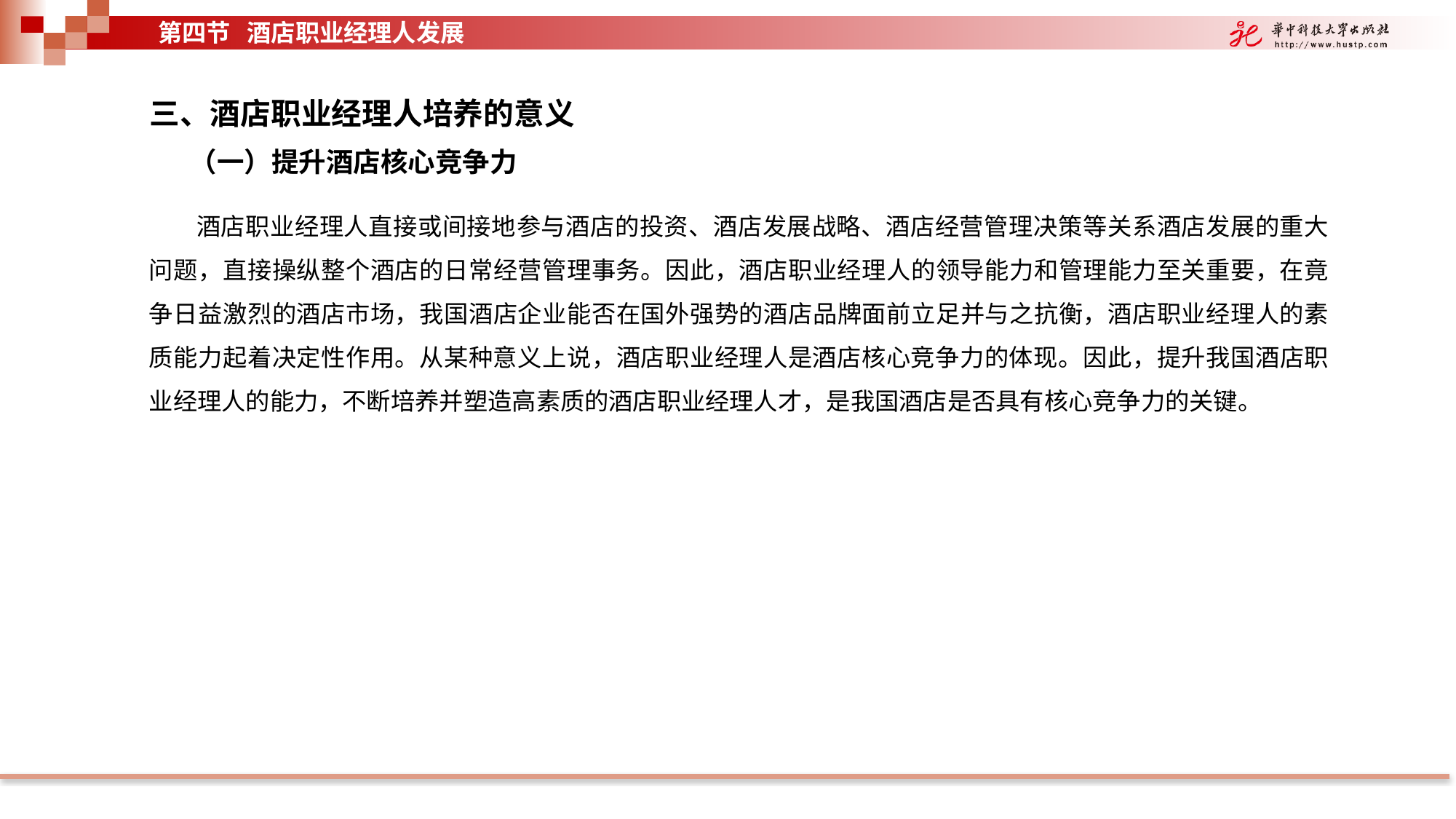

第四节   酒店职业经理人发展
三、酒店职业经理人培养的意义
（一）提升酒店核心竞争力
       酒店职业经理人直接或间接地参与酒店的投资、酒店发展战略、酒店经营管理决策等关系酒店发展的重大问题，直接操纵整个酒店的日常经营管理事务。因此，酒店职业经理人的领导能力和管理能力至关重要，在竟争日益激烈的酒店市场，我国酒店企业能否在国外强势的酒店品牌面前立足并与之抗衡，酒店职业经理人的素质能力起着决定性作用。从某种意义上说，酒店职业经理人是酒店核心竞争力的体现。因此，提升我国酒店职业经理人的能力，不断培养并塑造高素质的酒店职业经理人才，是我国酒店是否具有核心竞争力的关键。